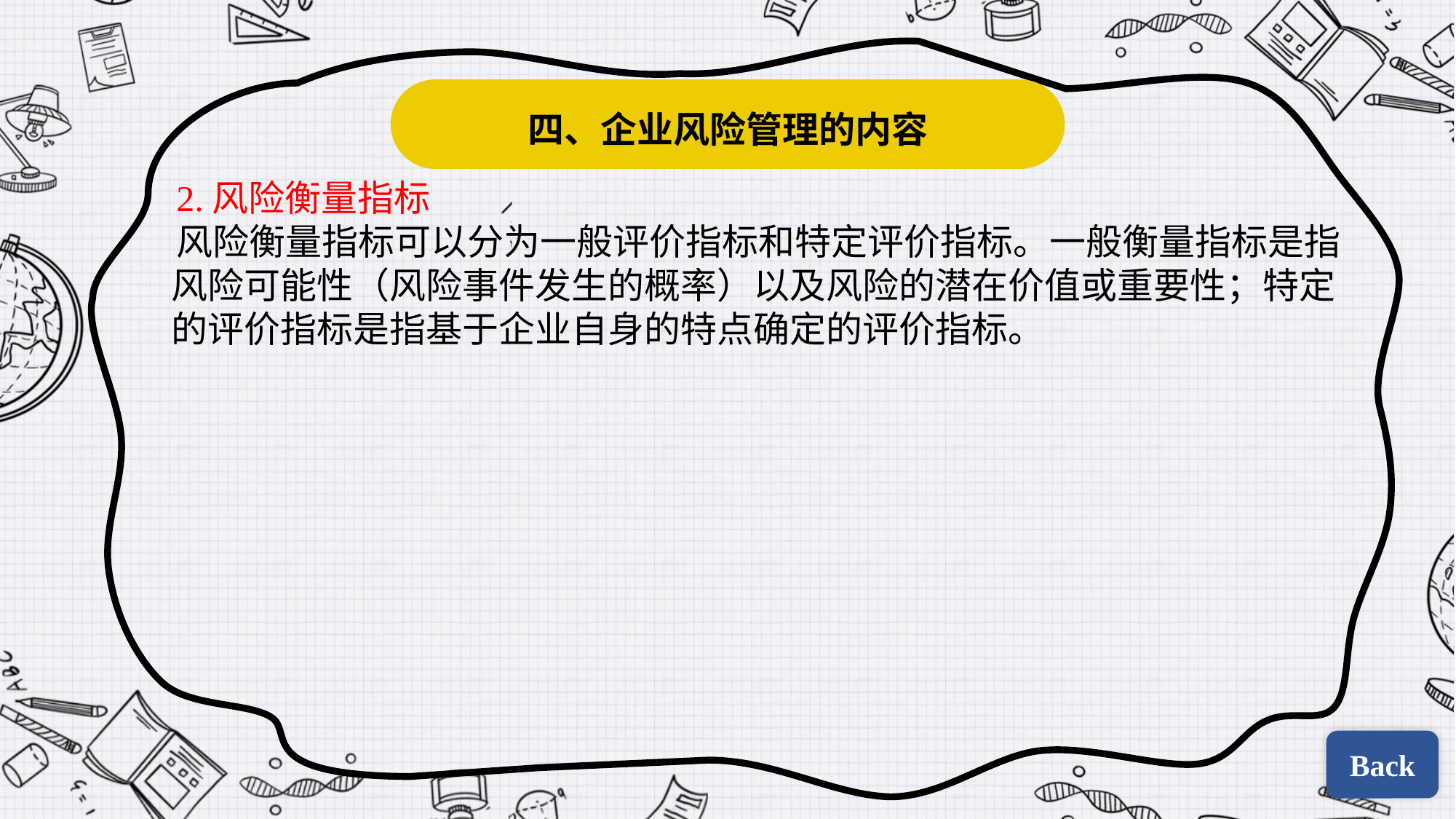

四、企业风险管理的内容
2.风险衡量指标
风险衡量指标可以分为一般评价指标和特定评价指标。一般衡量指标是指风险可能性（风险事件发生的概率）以及风险的潜在价值或重要性；特定的评价指标是指基于企业自身的特点确定的评价指标。

Back